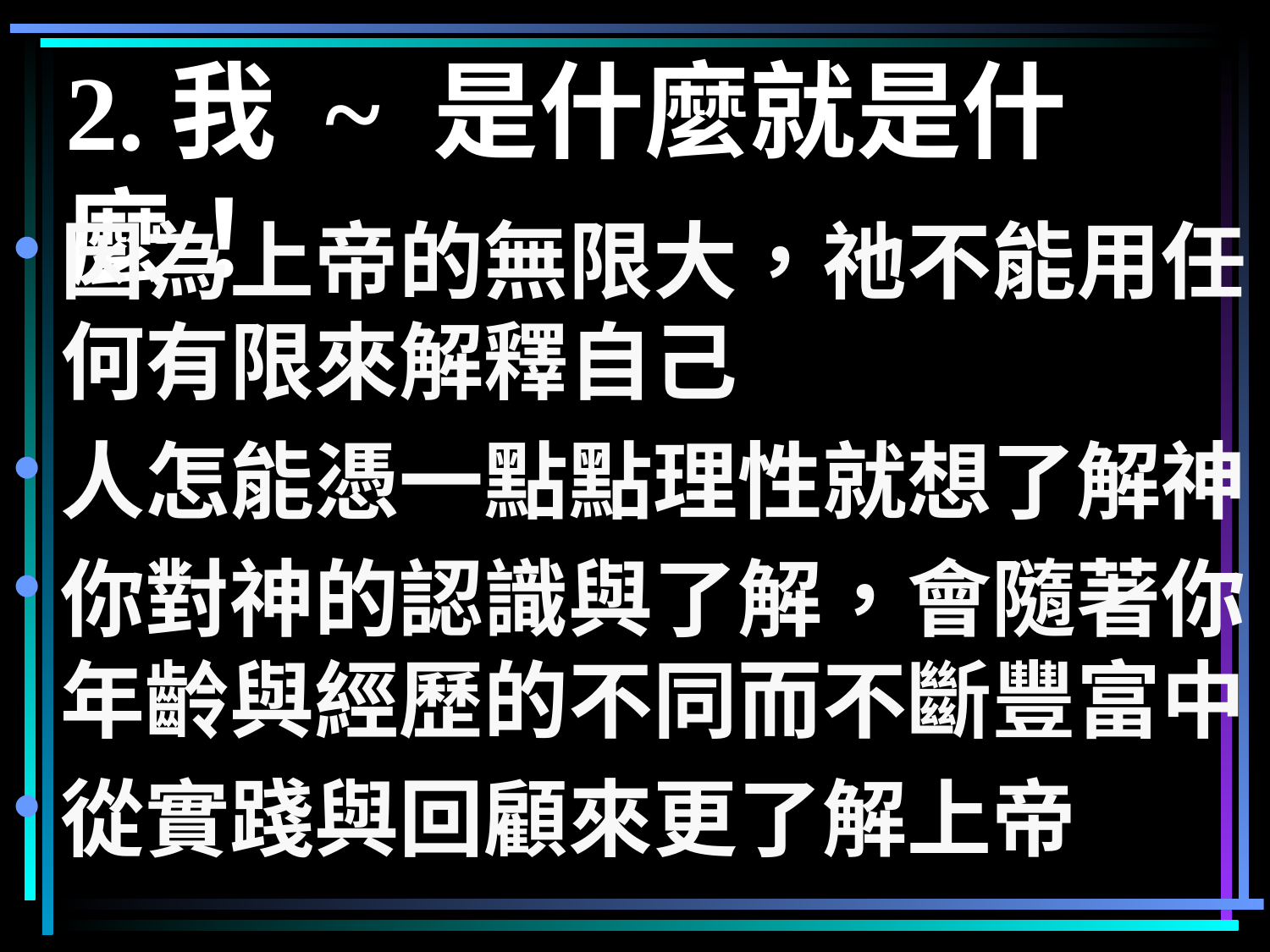

# 2.我 ~ 是什麼就是什麼！
因為上帝的無限大，祂不能用任何有限來解釋自己
人怎能憑一點點理性就想了解神
你對神的認識與了解，會隨著你年齡與經歷的不同而不斷豐富中
從實踐與回顧來更了解上帝